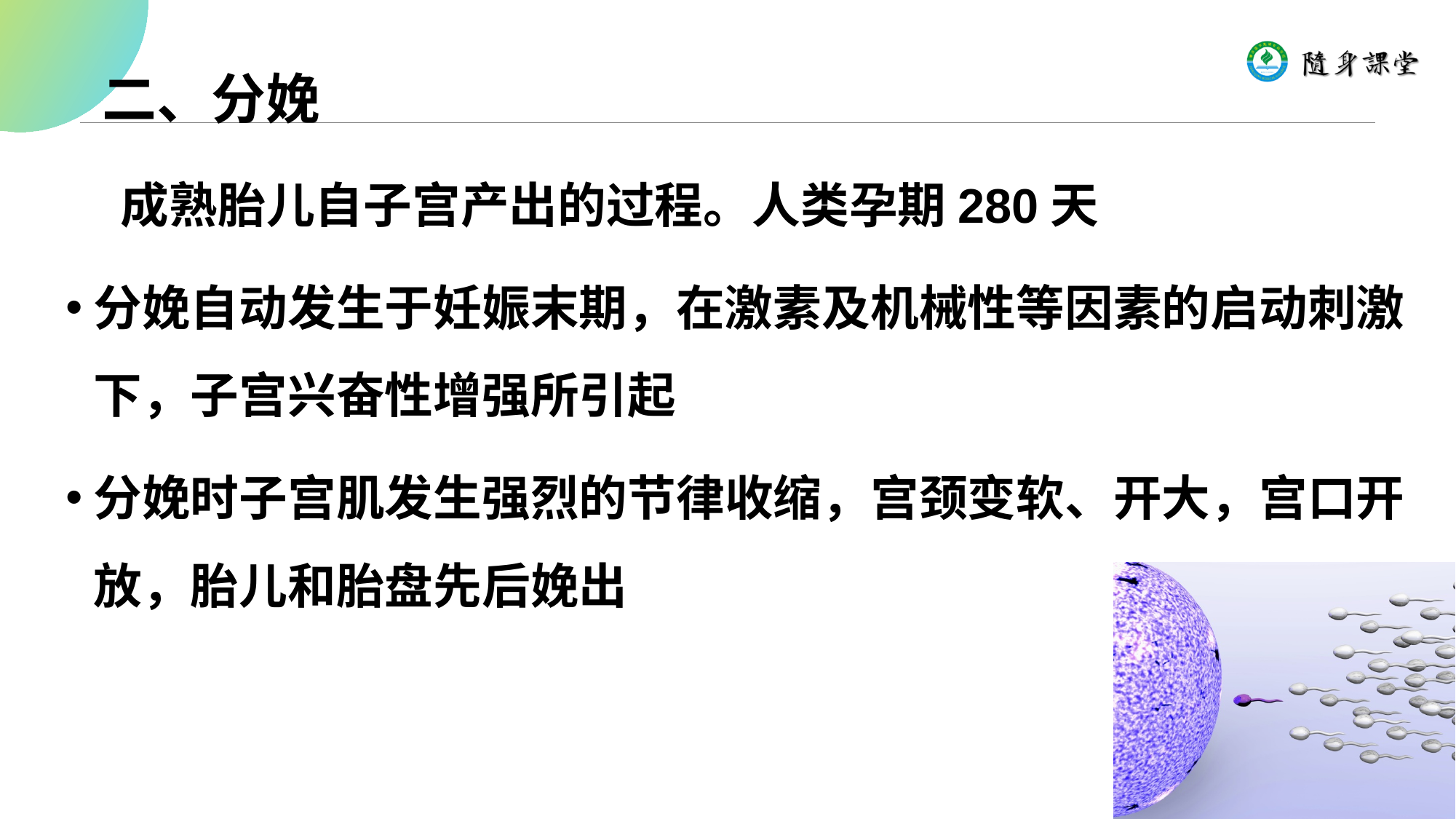

# 二、分娩
成熟胎儿自子宫产出的过程。人类孕期280天
分娩自动发生于妊娠末期，在激素及机械性等因素的启动刺激下，子宫兴奋性增强所引起
分娩时子宫肌发生强烈的节律收缩，宫颈变软、开大，宫口开放，胎儿和胎盘先后娩出